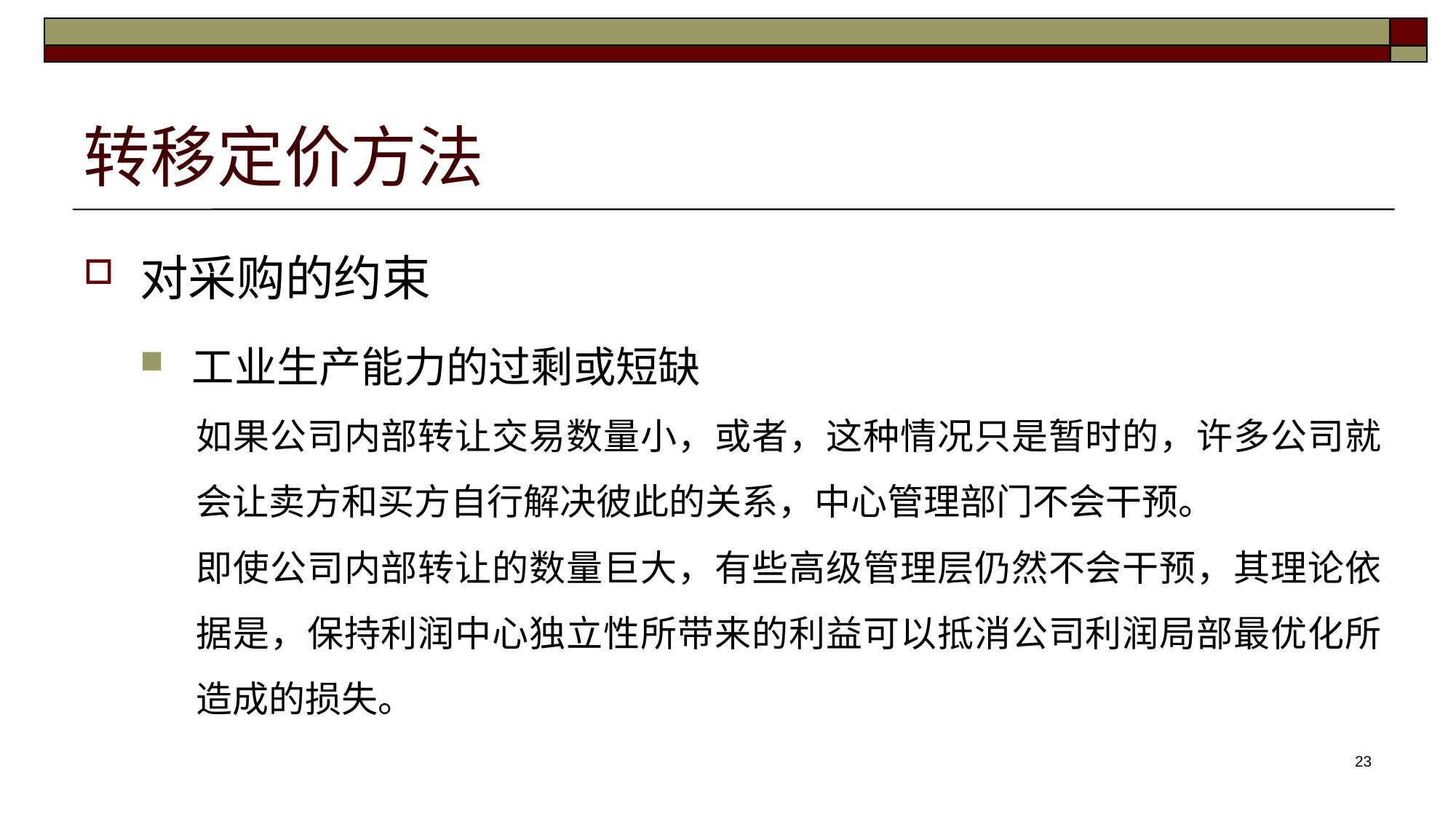

# 转移定价方法
对采购的约束
工业生产能力的过剩或短缺
如果公司内部转让交易数量小，或者，这种情况只是暂时的，许多公司就会让卖方和买方自行解决彼此的关系，中心管理部门不会干预。
即使公司内部转让的数量巨大，有些高级管理层仍然不会干预，其理论依据是，保持利润中心独立性所带来的利益可以抵消公司利润局部最优化所造成的损失。
23